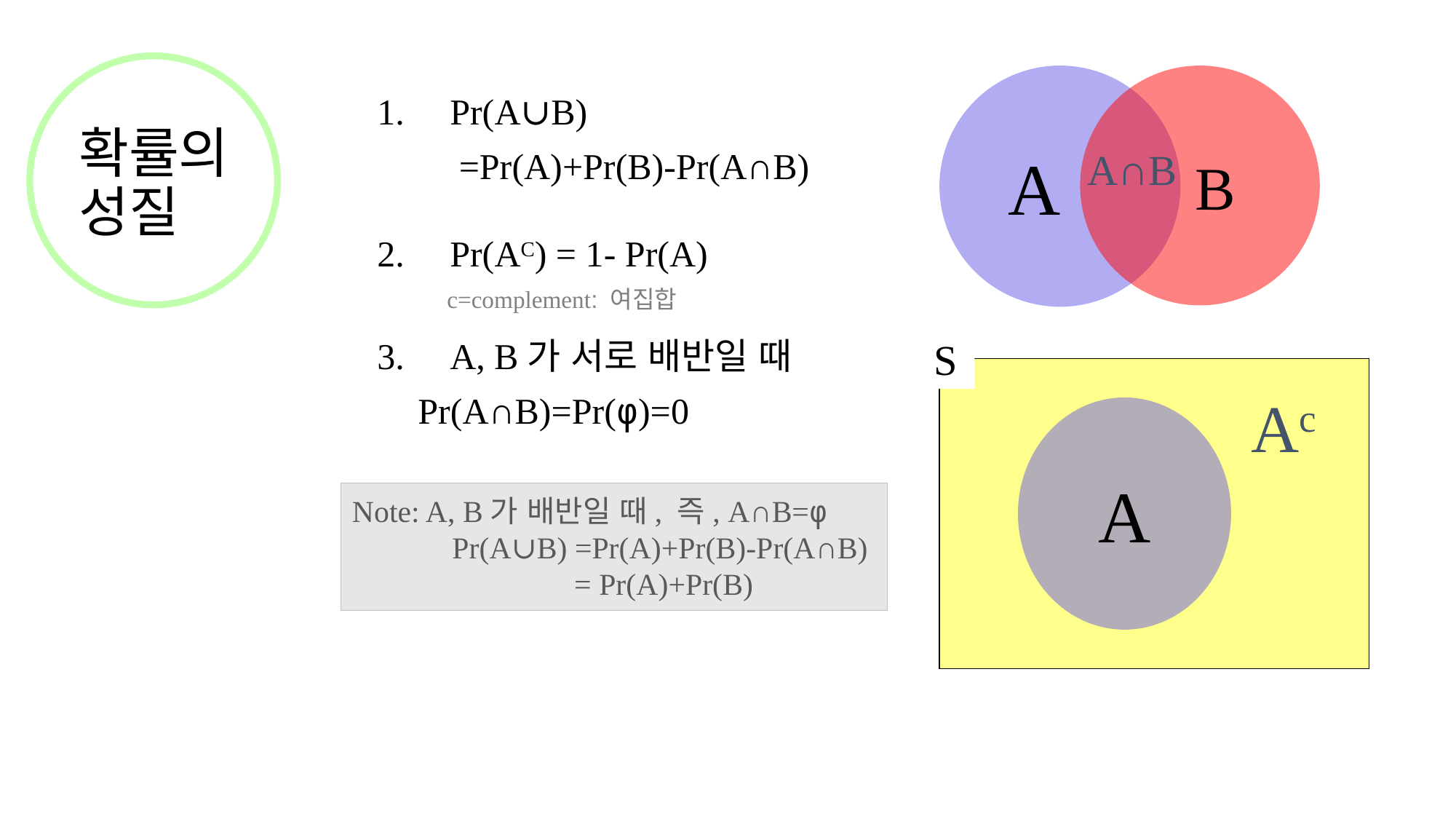

Pr(A∪B)
         =Pr(A)+Pr(B)-Pr(A∩B)

Pr(AC) = 1- Pr(A)

A, B가 서로 배반일 때
    Pr(A∩B)=Pr(φ)=0
A
  B
# 확률의 성질
A∩B
c=complement: 여집합
S

Ac
A
Note: A, B가 배반일 때, 즉, A∩B=φ
Pr(A∪B) =Pr(A)+Pr(B)-Pr(A∩B)
                = Pr(A)+Pr(B)